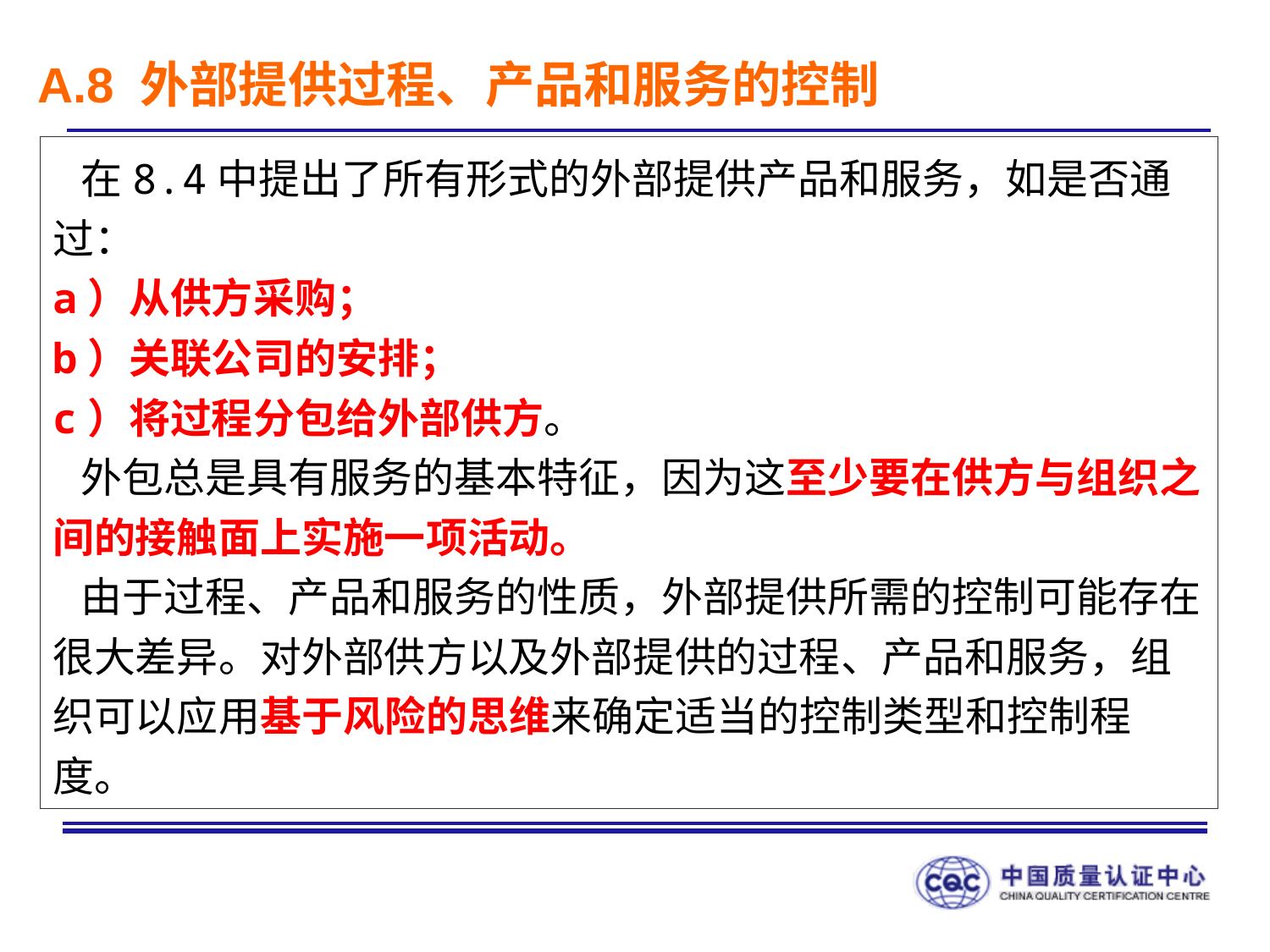

A.8 外部提供过程、产品和服务的控制
  在8.4中提出了所有形式的外部提供产品和服务，如是否通过：
a）从供方采购；
b）关联公司的安排；
c）将过程分包给外部供方。
  外包总是具有服务的基本特征，因为这至少要在供方与组织之间的接触面上实施一项活动。
  由于过程、产品和服务的性质，外部提供所需的控制可能存在很大差异。对外部供方以及外部提供的过程、产品和服务，组织可以应用基于风险的思维来确定适当的控制类型和控制程度。